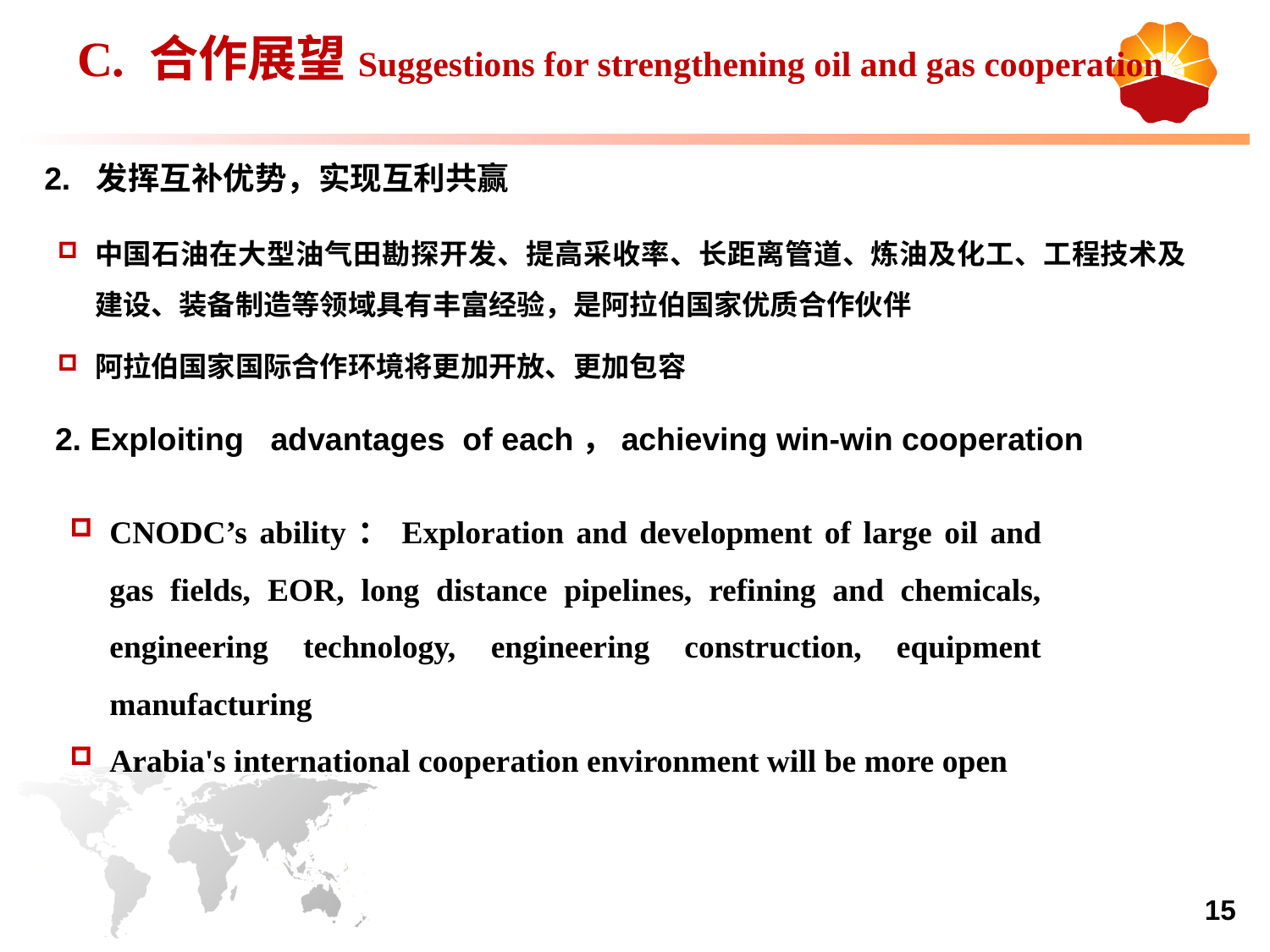

C. 合作展望Suggestions for strengthening oil and gas cooperation
2.  发挥互补优势，实现互利共赢
中国石油在大型油气田勘探开发、提高采收率、长距离管道、炼油及化工、工程技术及建设、装备制造等领域具有丰富经验，是阿拉伯国家优质合作伙伴
阿拉伯国家国际合作环境将更加开放、更加包容
2. Exploiting   advantages  of each，achieving win-win cooperation
CNODC’s ability：Exploration and development of large oil and gas fields, EOR, long distance pipelines, refining and chemicals, engineering technology, engineering construction, equipment manufacturing
Arabia's international cooperation environment will be more open
15